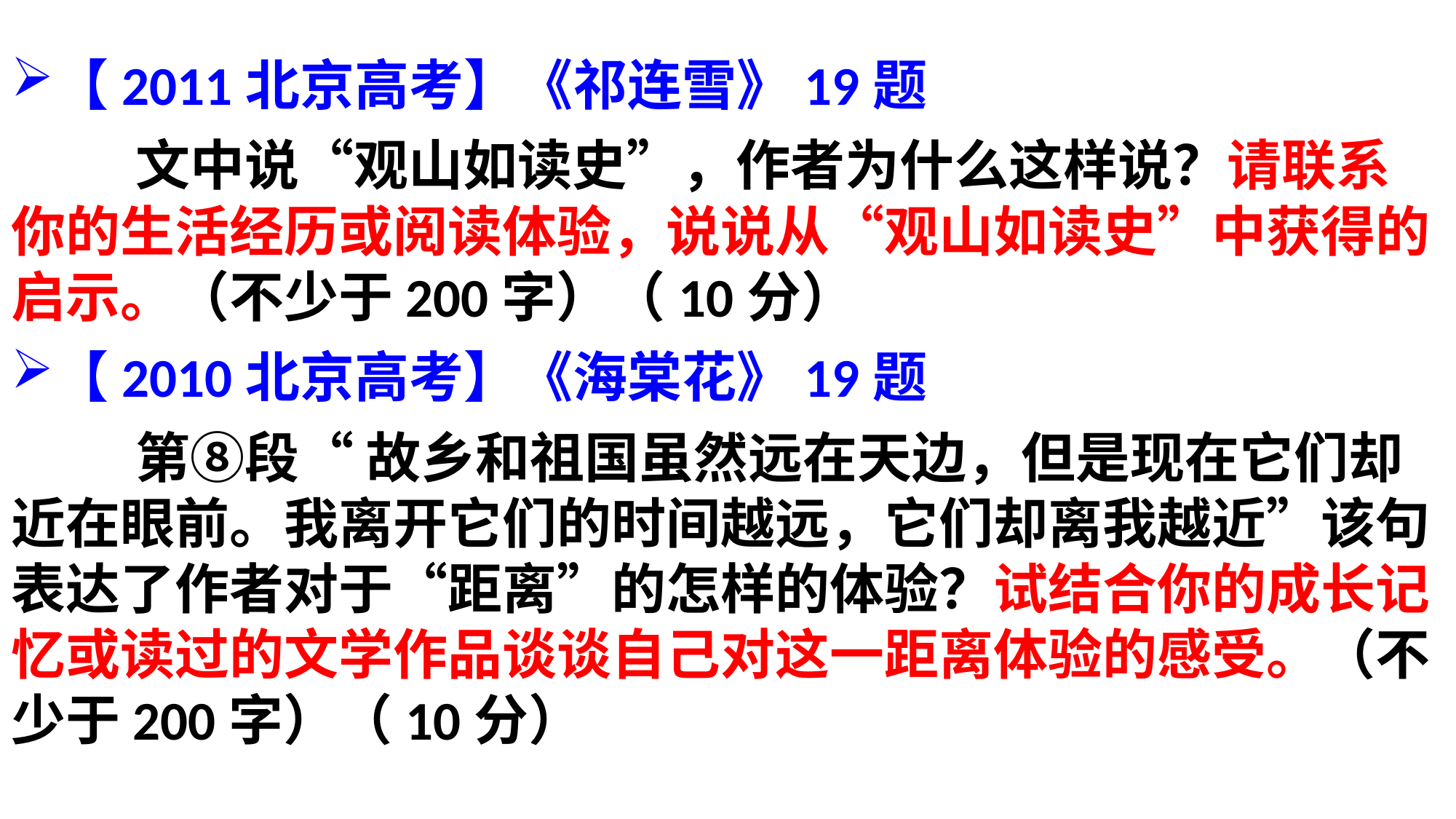

【2011北京高考】《祁连雪》19题
         文中说“观山如读史”，作者为什么这样说？请联系你的生活经历或阅读体验，说说从“观山如读史”中获得的启示。（不少于200字）（10分）
【2010北京高考】《海棠花》19题
         第⑧段“ 故乡和祖国虽然远在天边，但是现在它们却近在眼前。我离开它们的时间越远，它们却离我越近”该句表达了作者对于“距离”的怎样的体验？试结合你的成长记忆或读过的文学作品谈谈自己对这一距离体验的感受。（不少于200字）（10分）